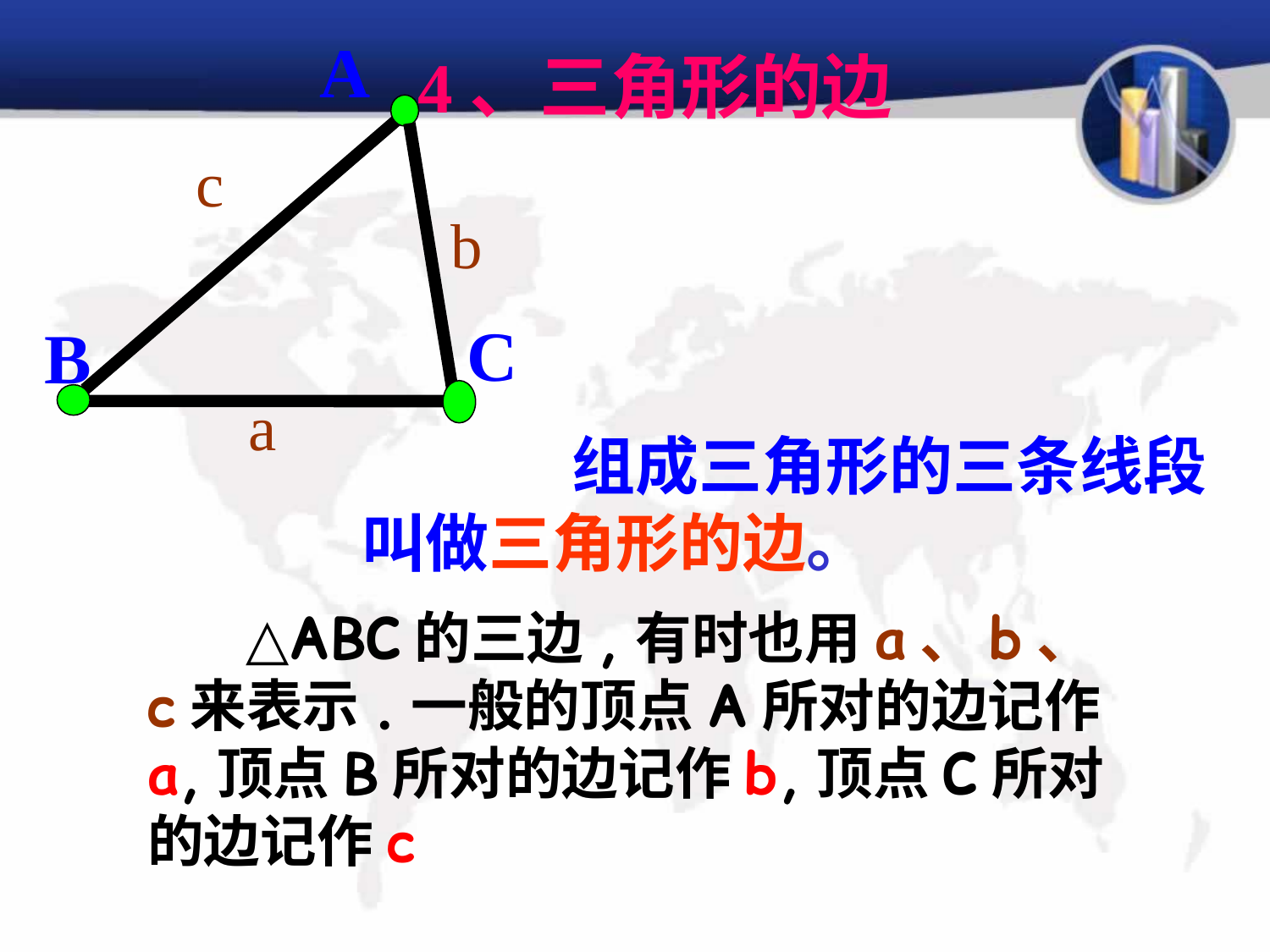

A
4、三角形的边

c
b
C
B

a

            组成三角形的三条线段叫做三角形的边。
    △ABC的三边,有时也用a、b、c来表示.一般的顶点A所对的边记作a,顶点B所对的边记作b,顶点C所对的边记作c